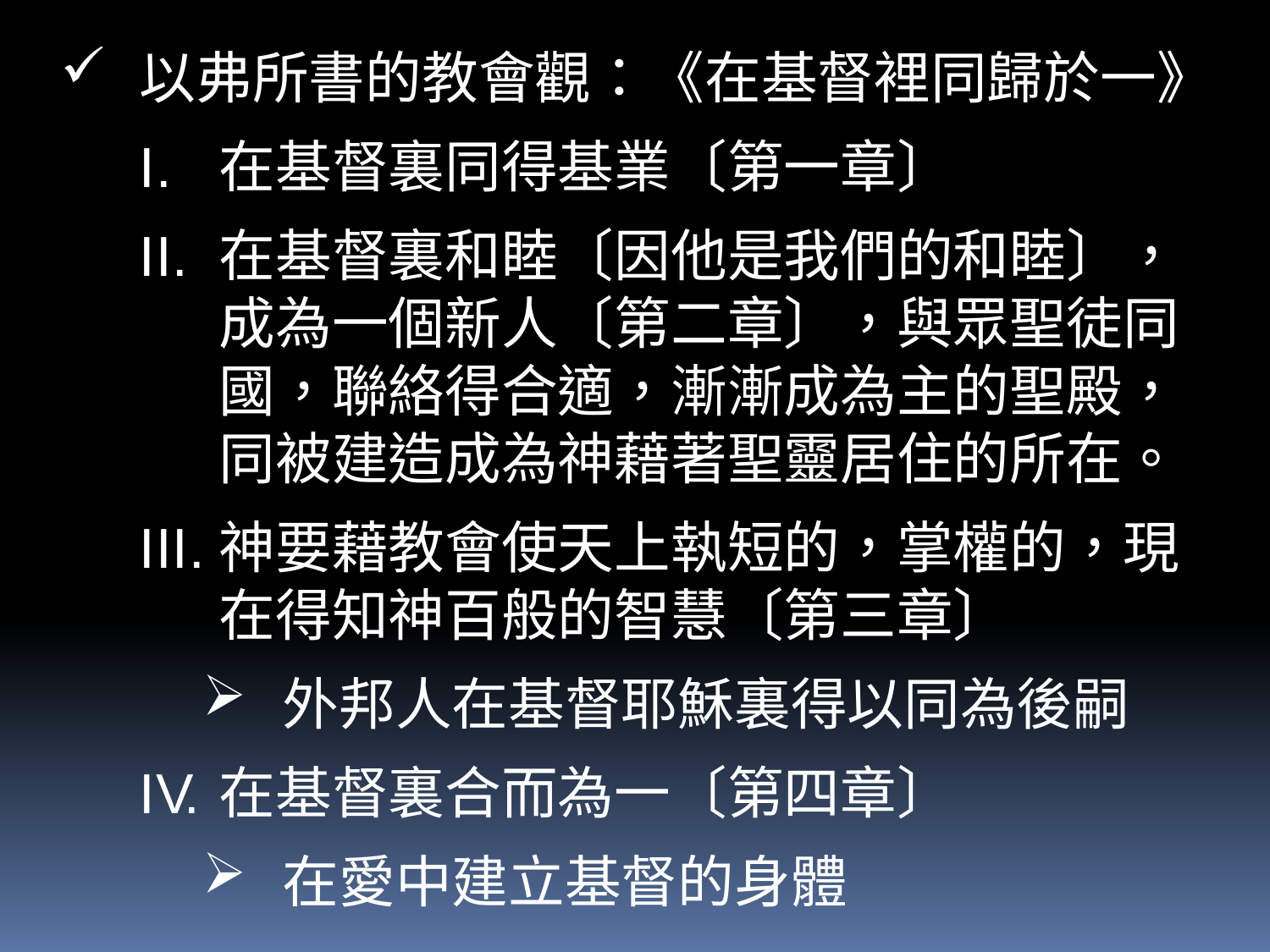

以弗所書的教會觀：《在基督裡同歸於一》
在基督裏同得基業〔第一章〕
在基督裏和睦〔因他是我們的和睦〕，成為一個新人〔第二章〕，與眾聖徒同國，聯絡得合適，漸漸成為主的聖殿，同被建造成為神藉著聖靈居住的所在。
神要藉教會使天上執短的，掌權的，現在得知神百般的智慧〔第三章〕
外邦人在基督耶穌裏得以同為後嗣
在基督裏合而為一〔第四章〕
在愛中建立基督的身體